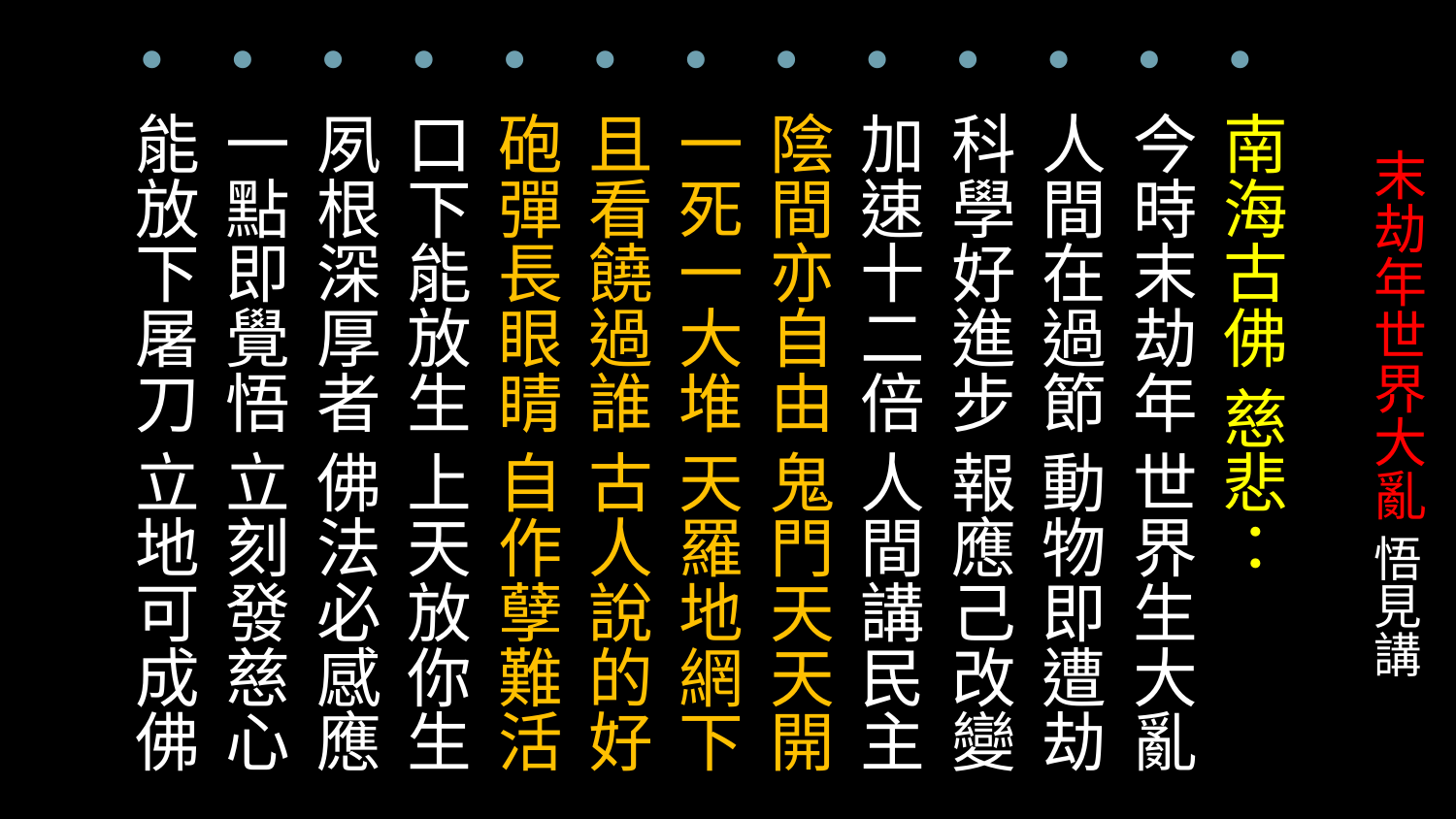

南海古佛 慈悲：
今時末劫年 世界生大亂
人間在過節 動物即遭劫
科學好進步 報應己改變
加速十二倍 人間講民主
陰間亦自由 鬼門天天開
一死一大堆 天羅地網下
且看饒過誰 古人說的好
砲彈長眼睛 自作孽難活
口下能放生 上天放你生
夙根深厚者 佛法必感應
一點即覺悟 立刻發慈心
能放下屠刀 立地可成佛

# 末劫年世界大亂 悟見講